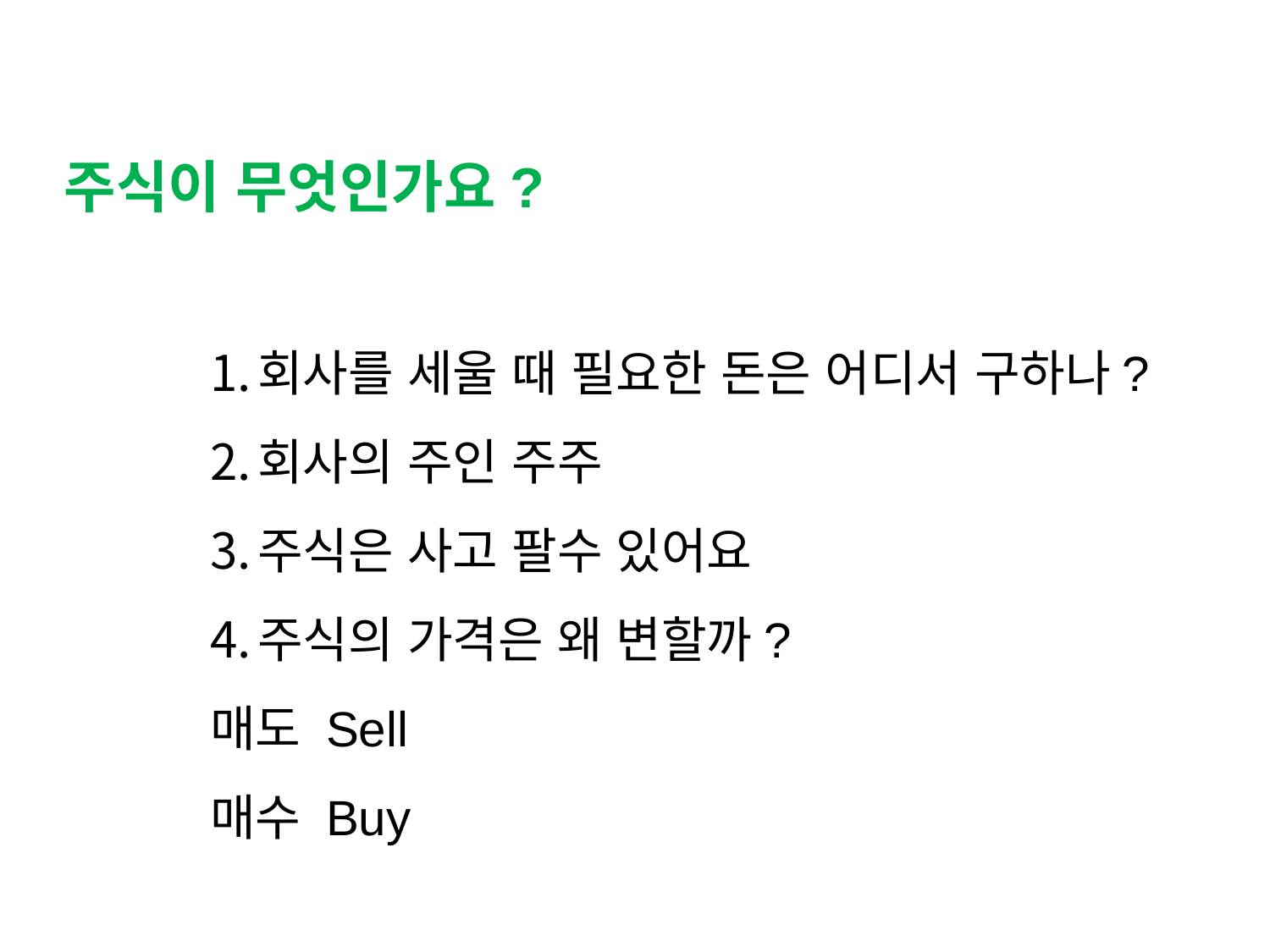

주식이 무엇인가요?
회사를 세울 때 필요한 돈은 어디서 구하나?
회사의 주인 주주
주식은 사고 팔수 있어요
주식의 가격은 왜 변할까?
매도 Sell
매수 Buy